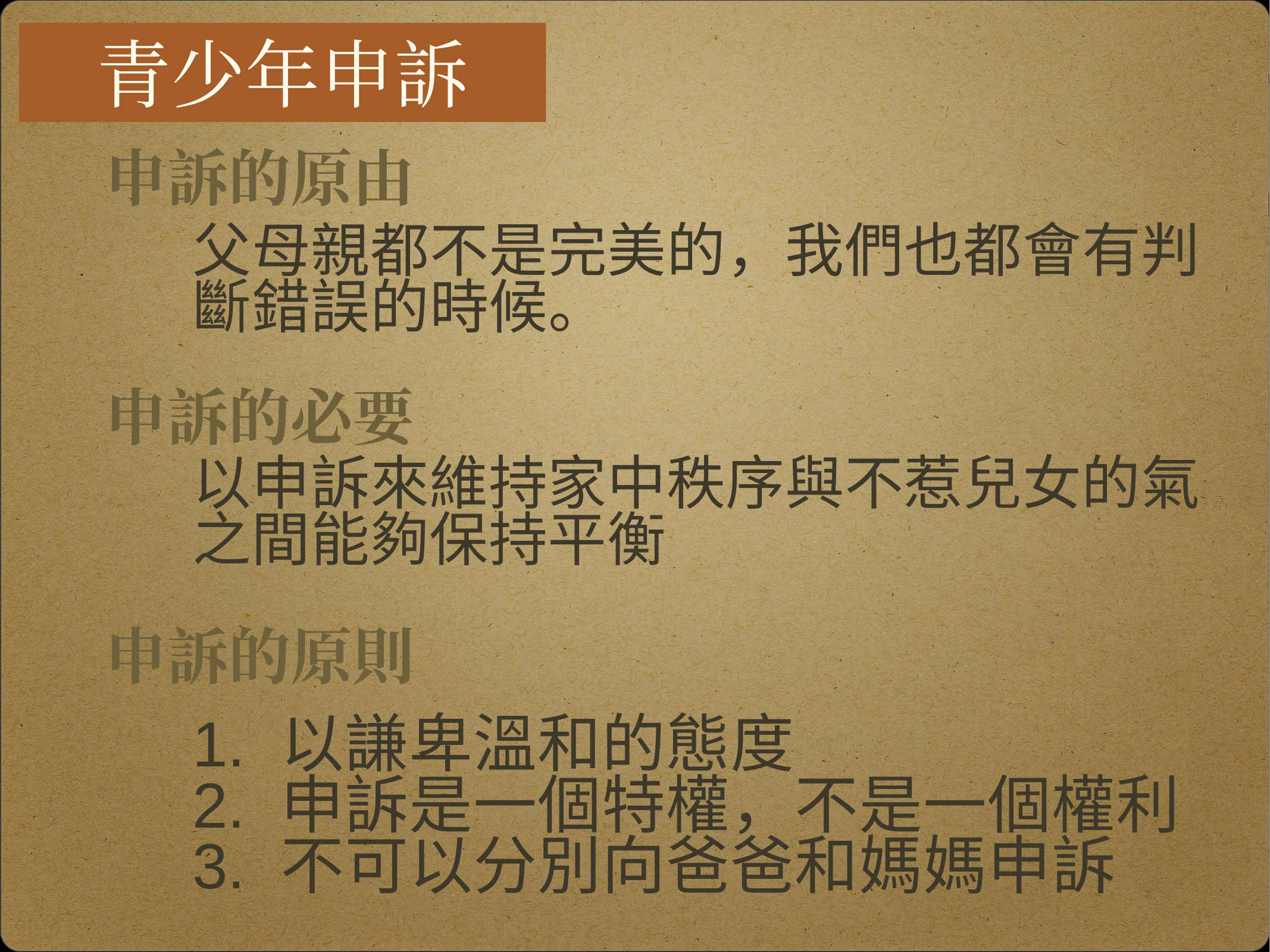

青少年申訴
申訴的原由
# 父母親都不是完美的，我們也都會有判斷錯誤的時候。
申訴的必要
以申訴來維持家中秩序與不惹兒女的氣之間能夠保持平衡
申訴的原則
以謙卑溫和的態度
申訴是一個特權，不是一個權利
不可以分別向爸爸和媽媽申訴